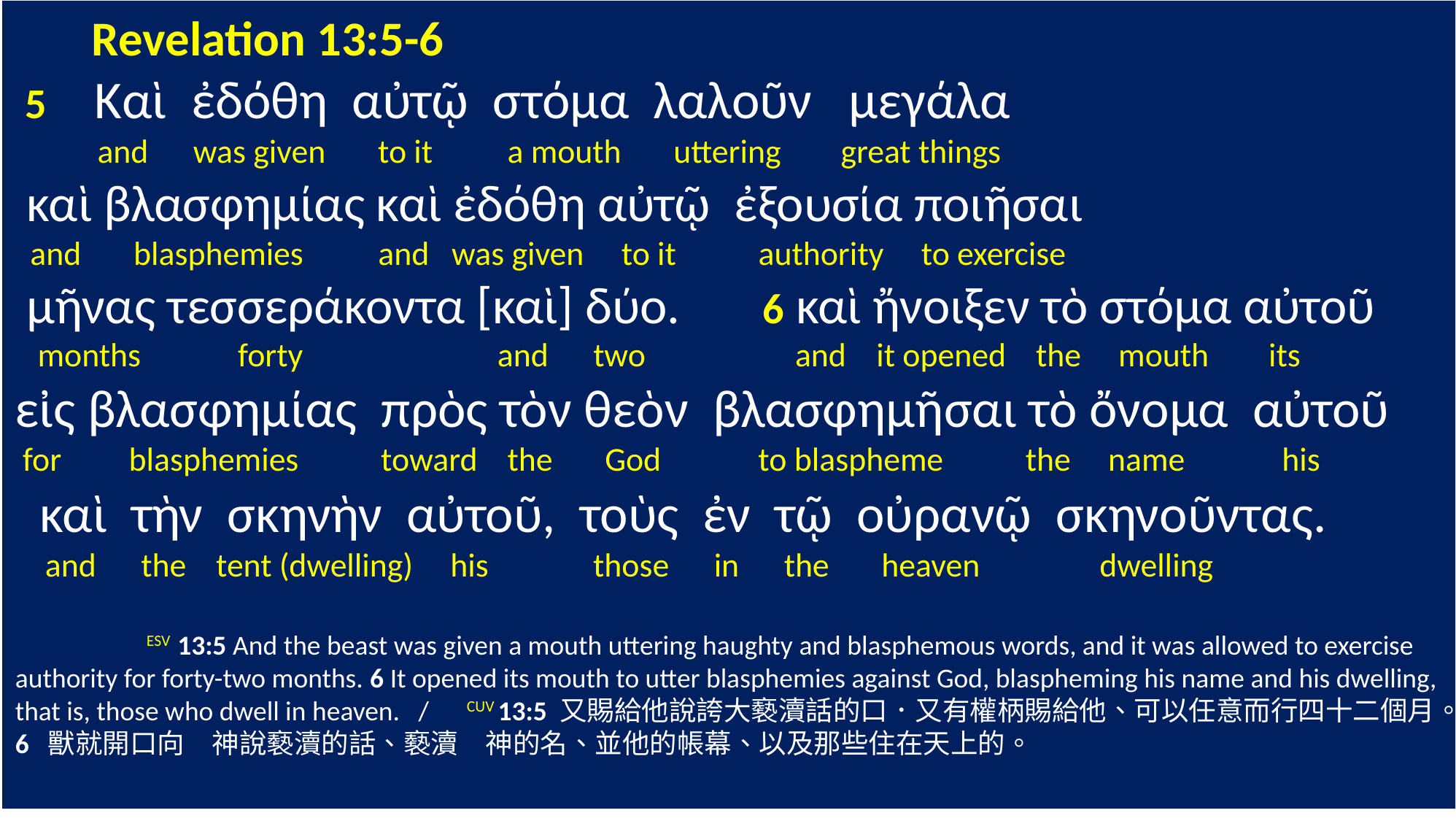

Revelation 13:5-6
 5    Καὶ  ἐδόθη  αὐτῷ  στόμα  λαλοῦν   μεγάλα
           and      was given       to it          a mouth       uttering        great things
 καὶ βλασφημίας καὶ ἐδόθη αὐτῷ  ἐξουσία ποιῆσαι
  and       blasphemies          and   was given     to it           authority     to exercise
 μῆνας τεσσεράκοντα [καὶ] δύο.       6 καὶ ἤνοιξεν τὸ στόμα αὐτοῦ
   months             forty                          and      two                    and    it opened    the     mouth        its
εἰς βλασφημίας  πρὸς τὸν θεὸν  βλασφημῆσαι τὸ ὄνομα  αὐτοῦ
 for         blasphemies           toward    the       God             to blaspheme           the     name             his
  καὶ  τὴν  σκηνὴν  αὐτοῦ,  τοὺς  ἐν  τῷ  οὐρανῷ  σκηνοῦντας.
    and      the    tent (dwelling)     his              those      in      the       heaven                dwelling

 	      ESV  13:5 And the beast was given a mouth uttering haughty and blasphemous words, and it was allowed to exercise authority for forty-two months. 6 It opened its mouth to utter blasphemies against God, blaspheming his name and his dwelling, that is, those who dwell in heaven.   /      CUV 13:5 又賜給他說誇大褻瀆話的口．又有權柄賜給他、可以任意而行四十二個月。6  獸就開口向　神說褻瀆的話、褻瀆　神的名、並他的帳幕、以及那些住在天上的。